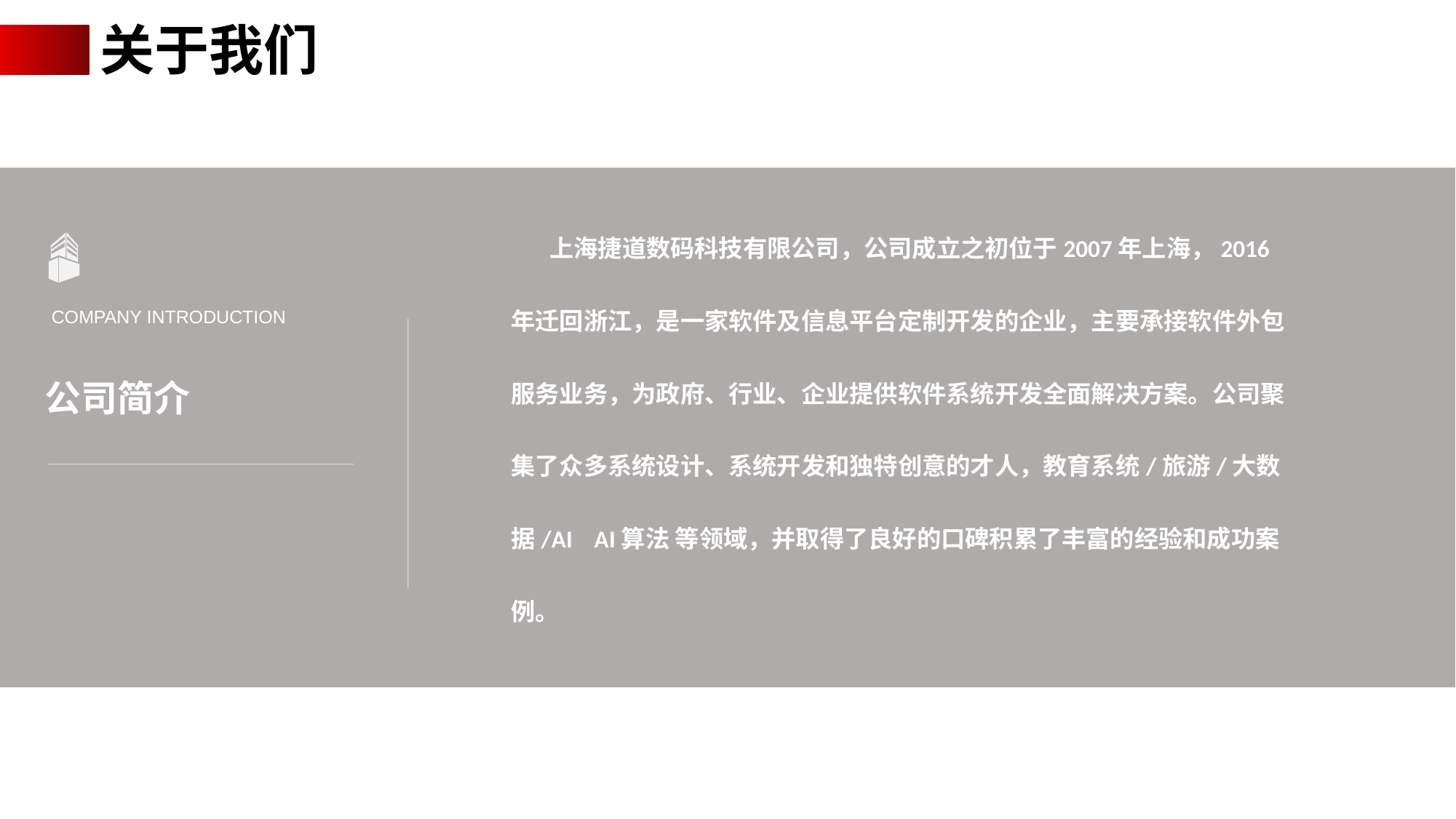

关于我们

      上海捷道数码科技有限公司，公司成立之初位于2007年上海，2016年迁回浙江，是一家软件及信息平台定制开发的企业，主要承接软件外包服务业务，为政府、行业、企业提供软件系统开发全面解决方案。公司聚集了众多系统设计、系统开发和独特创意的才人，教育系统/旅游/大数据/AI    AI算法 等领域，并取得了良好的口碑积累了丰富的经验和成功案例。

COMPANY INTRODUCTION
公司简介